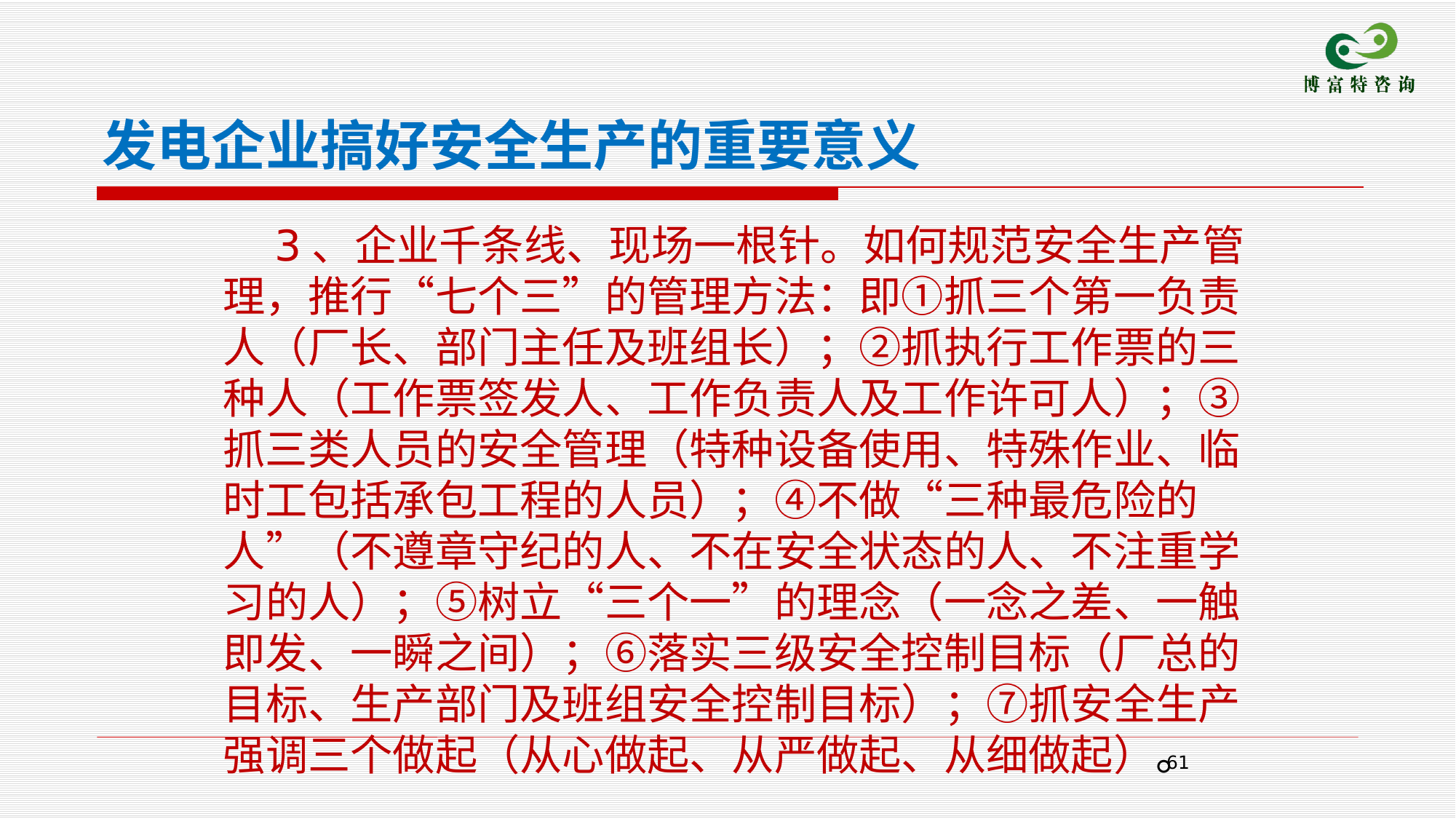

发电企业搞好安全生产的重要意义
        3、企业千条线、现场一根针。如何规范安全生产管理，推行“七个三”的管理方法：即①抓三个第一负责人（厂长、部门主任及班组长）；②抓执行工作票的三种人（工作票签发人、工作负责人及工作许可人）；③抓三类人员的安全管理（特种设备使用、特殊作业、临时工包括承包工程的人员）；④不做“三种最危险的人”（不遵章守纪的人、不在安全状态的人、不注重学习的人）；⑤树立“三个一”的理念（一念之差、一触即发、一瞬之间）；⑥落实三级安全控制目标（厂总的目标、生产部门及班组安全控制目标）；⑦抓安全生产强调三个做起（从心做起、从严做起、从细做起）。

61